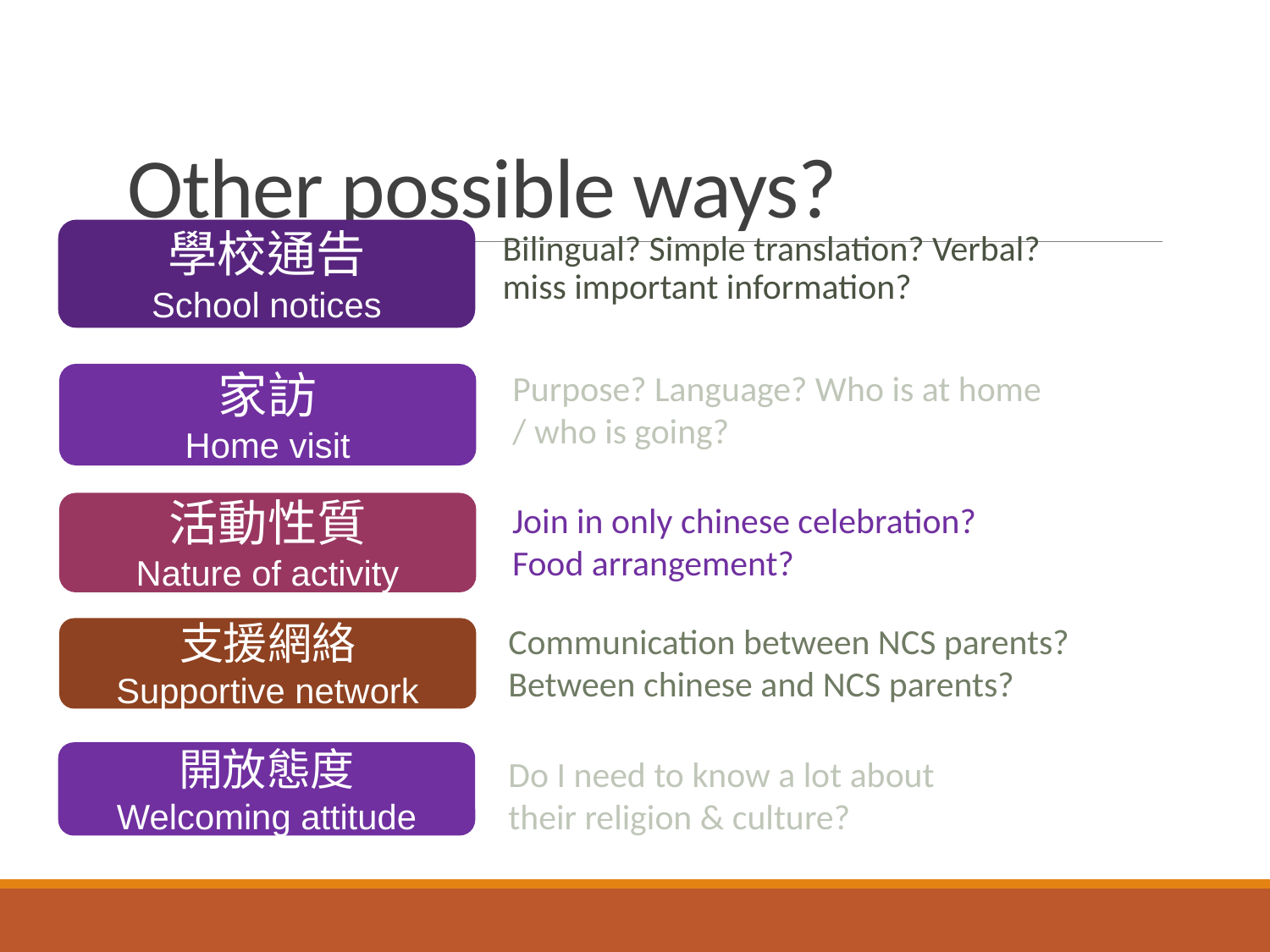

# Other possible ways?
學校通告
School notices
Bilingual? Simple translation? Verbal?
miss important information?
Purpose? Language? Who is at home
/ who is going?
家訪
Home visit
Join in only chinese celebration?
Food arrangement?
活動性質
Nature of activity
Communication between NCS parents?
Between chinese and NCS parents?
支援網絡
Supportive network
開放態度
Welcoming attitude
Do I need to know a lot about
their religion & culture?